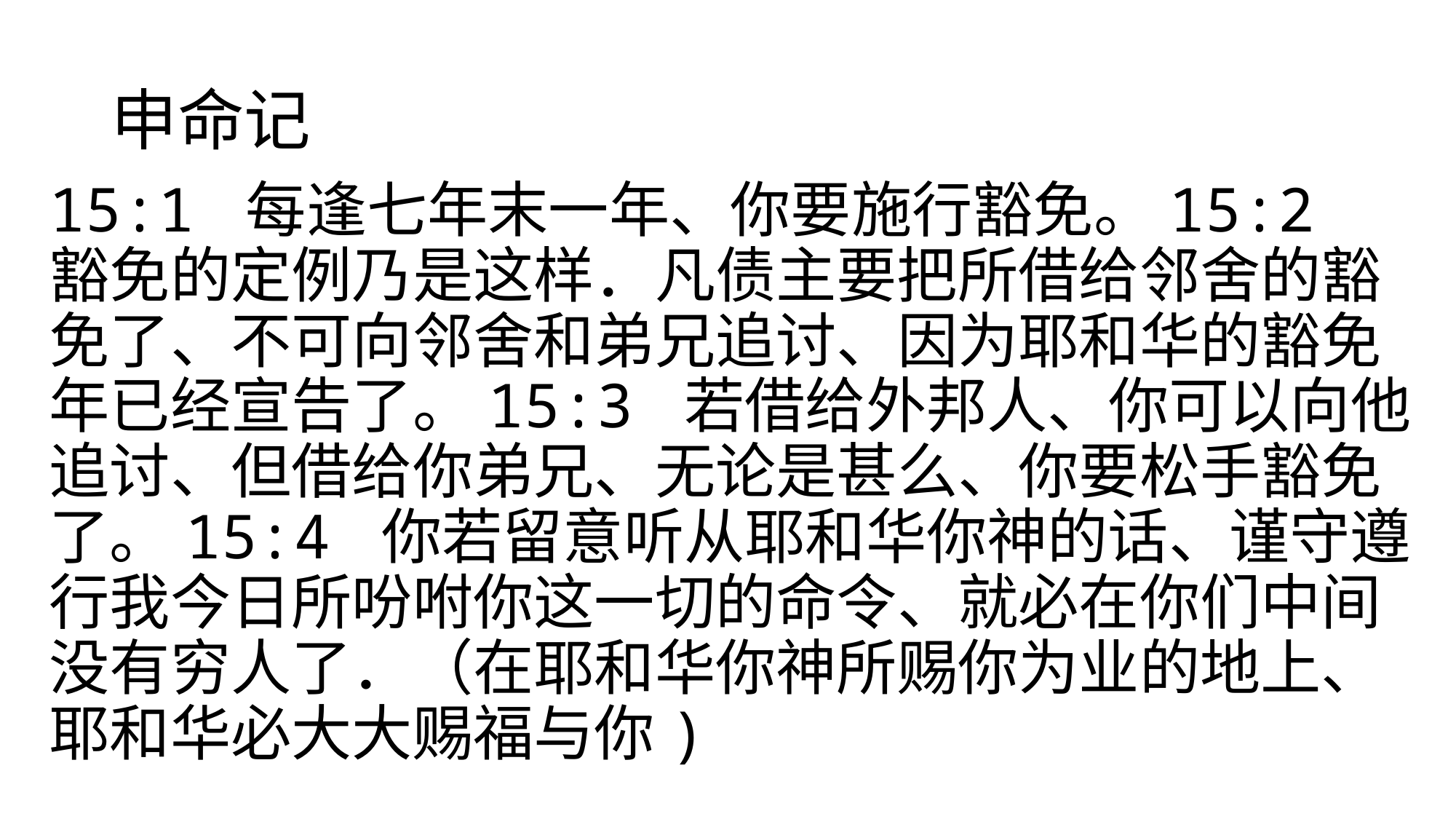

# 申命记
15:1 每逢七年末一年、你要施行豁免。15:2 豁免的定例乃是这样．凡债主要把所借给邻舍的豁免了、不可向邻舍和弟兄追讨、因为耶和华的豁免年已经宣告了。15:3 若借给外邦人、你可以向他追讨、但借给你弟兄、无论是甚么、你要松手豁免了。15:4 你若留意听从耶和华你神的话、谨守遵行我今日所吩咐你这一切的命令、就必在你们中间没有穷人了．（在耶和华你神所赐你为业的地上、耶和华必大大赐福与你)